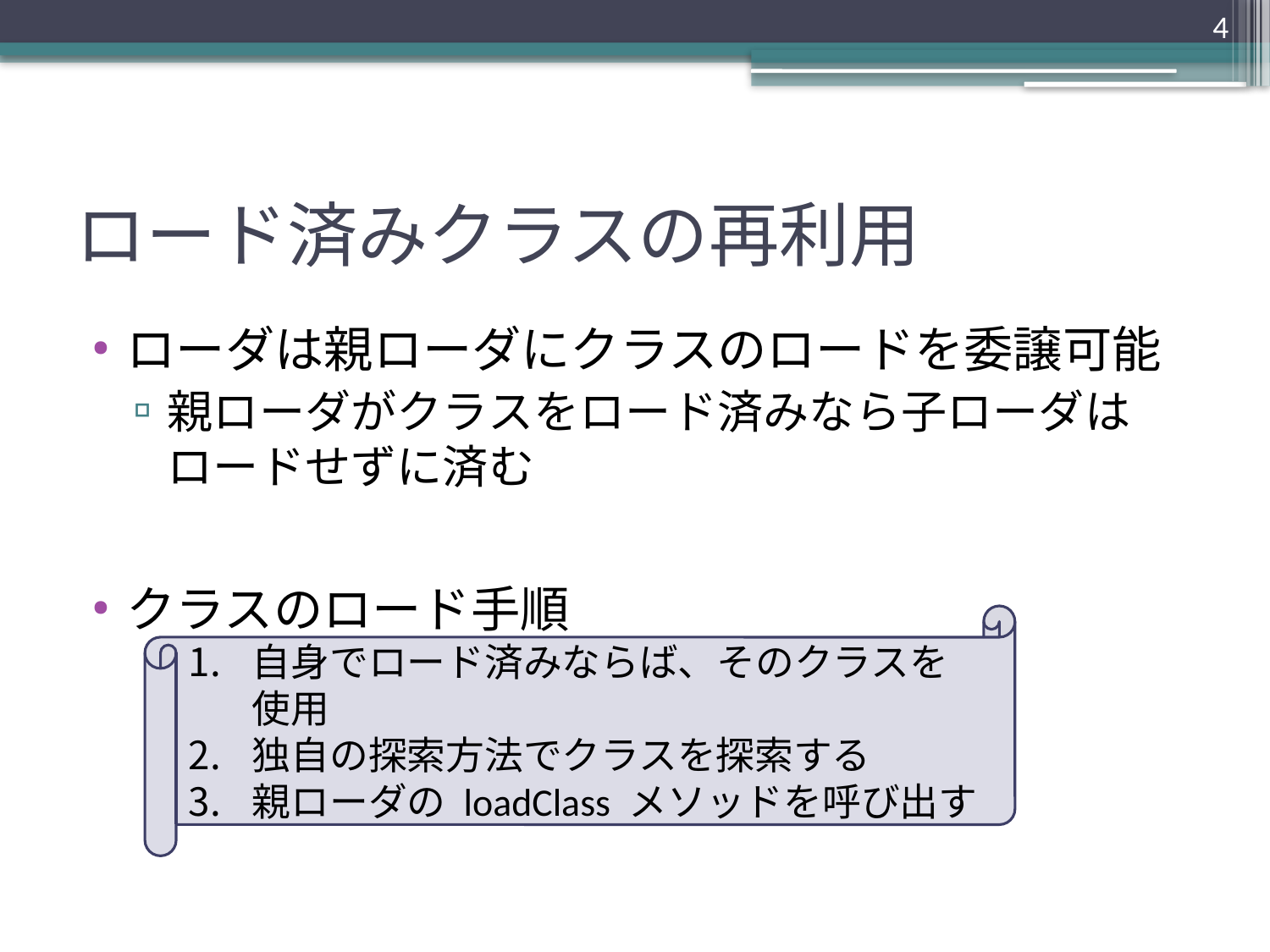

4
# ロード済みクラスの再利用
ローダは親ローダにクラスのロードを委譲可能
親ローダがクラスをロード済みなら子ローダは
ロードせずに済む

クラスのロード手順
自身でロード済みならば、そのクラスを使用
独自の探索方法でクラスを探索する
親ローダの loadClass メソッドを呼び出す